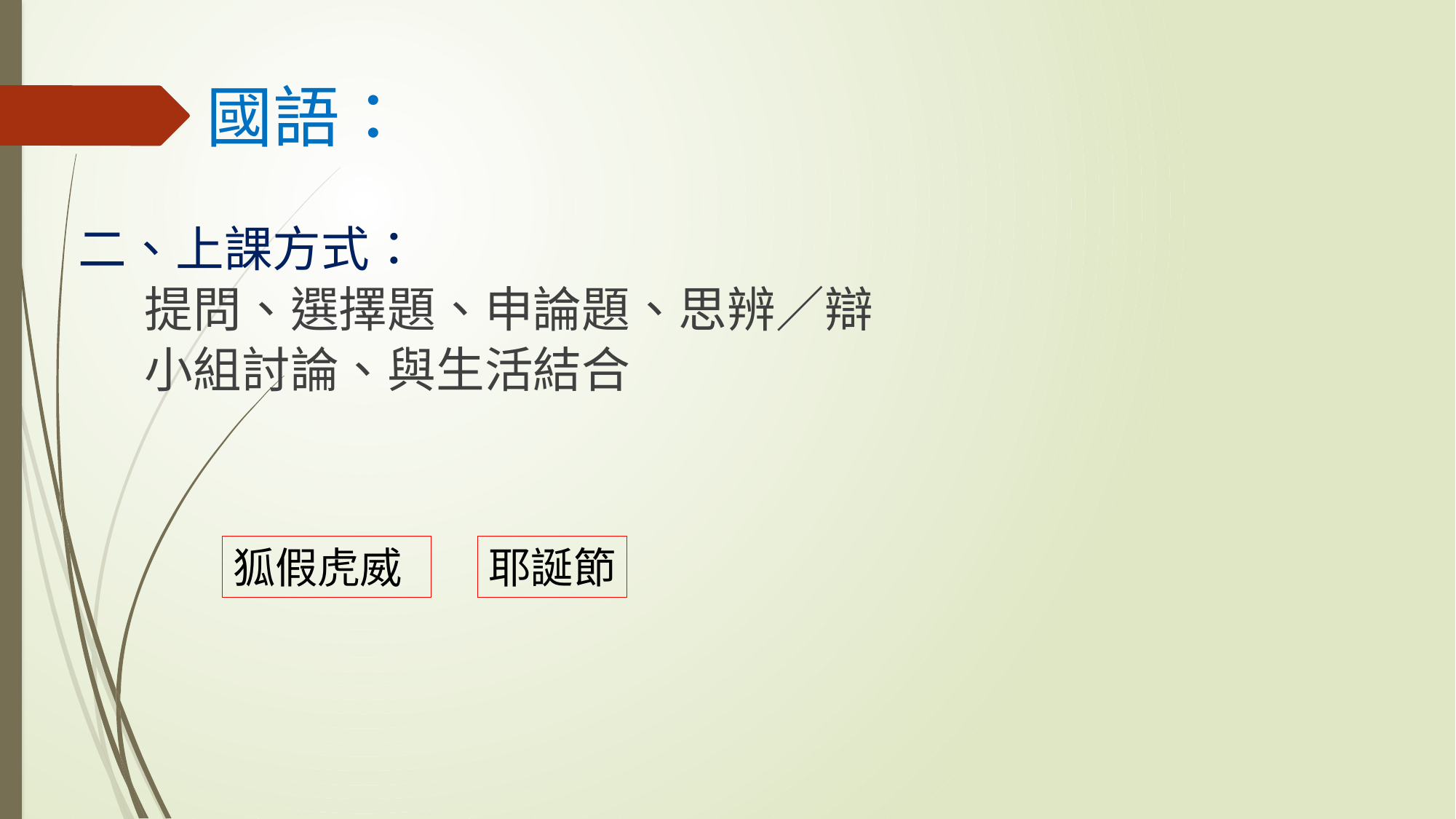

# 國語：

二、上課方式：
     提問、選擇題、申論題、思辨／辯
     小組討論、與生活結合

狐假虎威
耶誕節